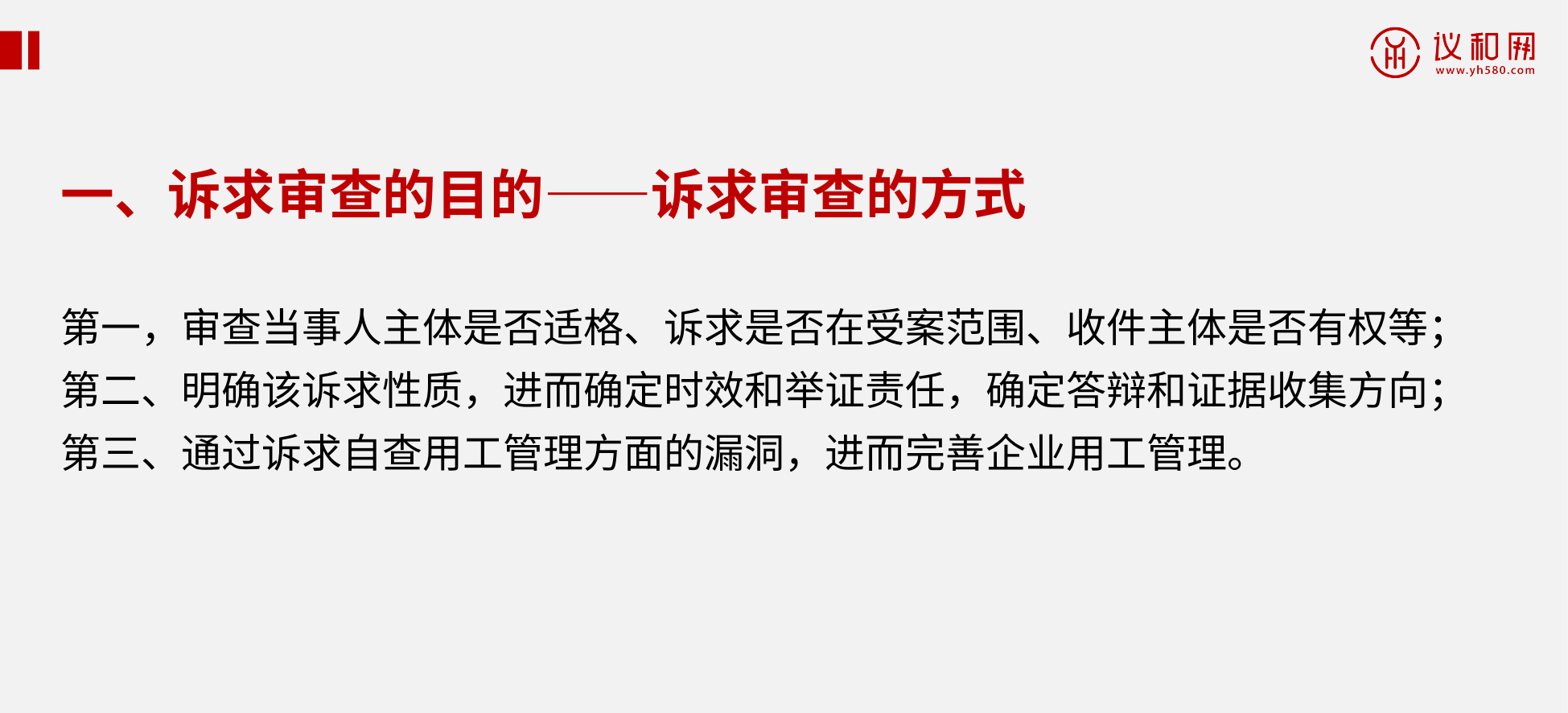

一、诉求审查的目的——诉求审查的方式

第一，审查当事人主体是否适格、诉求是否在受案范围、收件主体是否有权等；
第二、明确该诉求性质，进而确定时效和举证责任，确定答辩和证据收集方向；
第三、通过诉求自查用工管理方面的漏洞，进而完善企业用工管理。